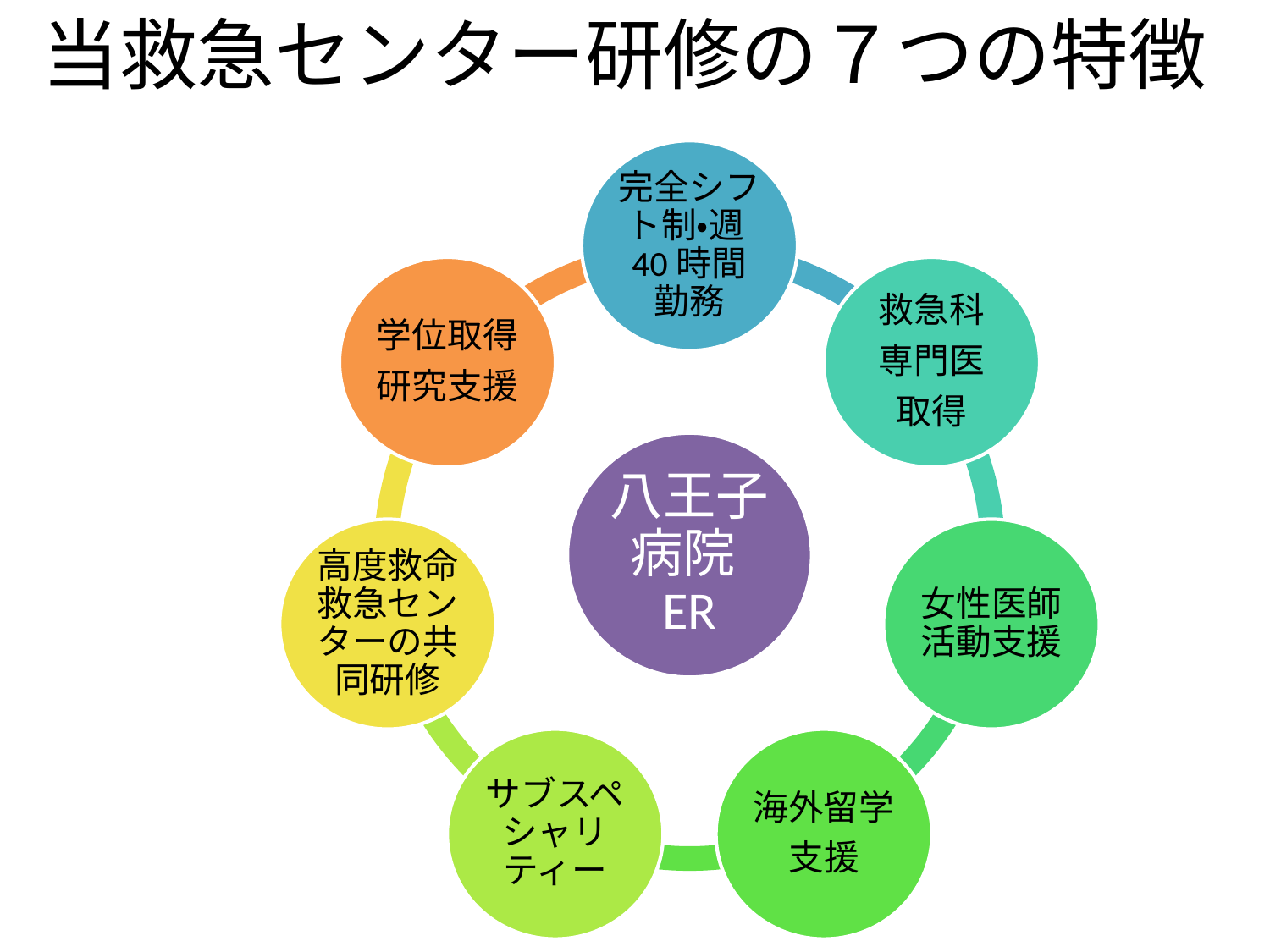

当救急センター研修の７つの特徴
八王子病院ER
完全シフト制・週40時間勤務
救急科
専門医
取得
女性医師活動支援
海外留学
支援
サブスペシャリティー
高度救命救急センターの共同研修
学位取得
研究支援